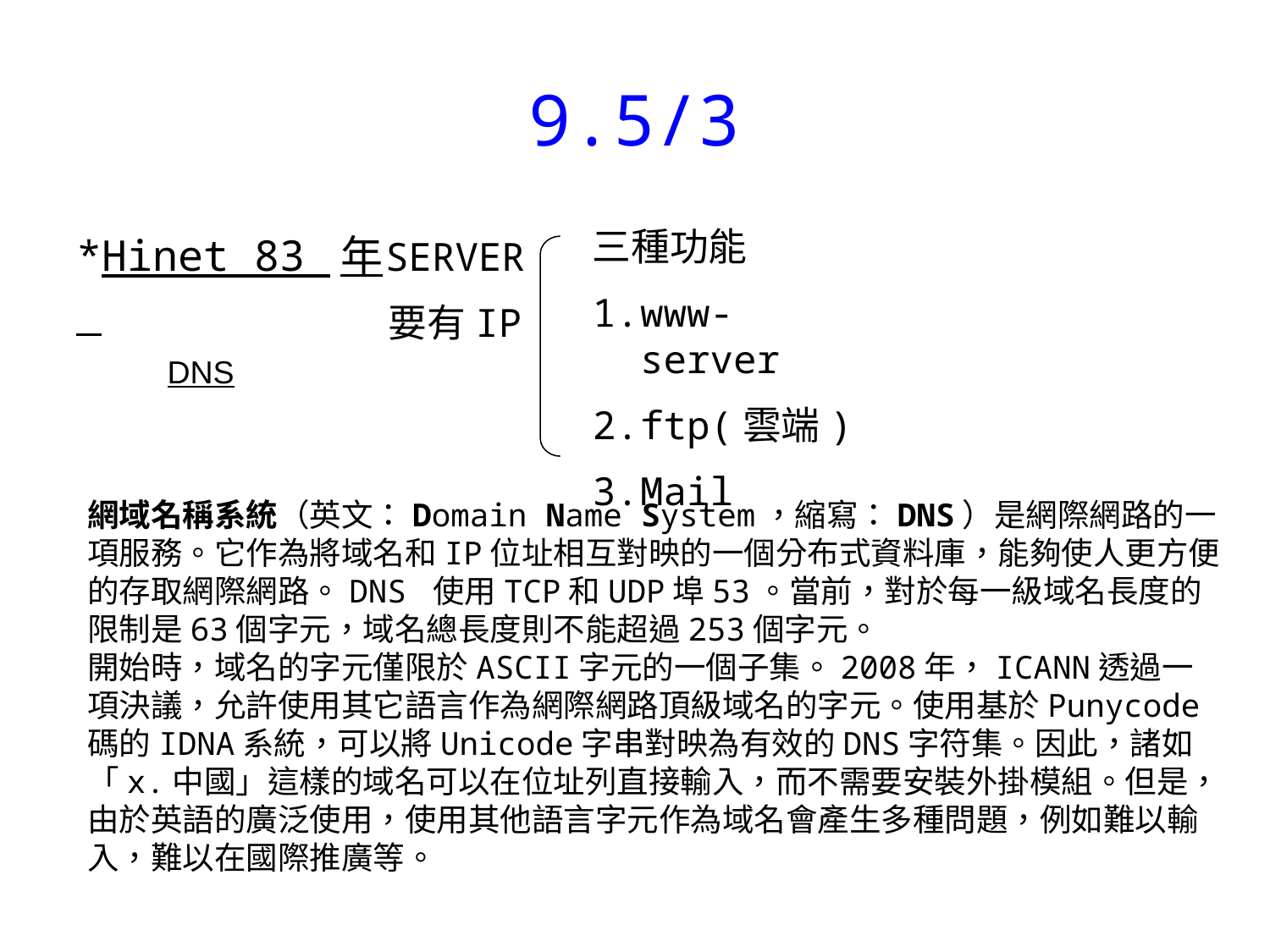

# 9.5/3
三種功能
www-server
ftp(雲端)
Mail

SERVER
要有IP

*Hinet 83 年

DNS
網域名稱系統（英文：Domain Name System，縮寫：DNS）是網際網路的一項服務。它作為將域名和IP位址相互對映的一個分布式資料庫，能夠使人更方便的存取網際網路。DNS 使用TCP和UDP埠53。當前，對於每一級域名長度的限制是63個字元，域名總長度則不能超過253個字元。
開始時，域名的字元僅限於ASCII字元的一個子集。2008年，ICANN透過一項決議，允許使用其它語言作為網際網路頂級域名的字元。使用基於Punycode碼的IDNA系統，可以將Unicode字串對映為有效的DNS字符集。因此，諸如「x.中國」這樣的域名可以在位址列直接輸入，而不需要安裝外掛模組。但是，由於英語的廣泛使用，使用其他語言字元作為域名會產生多種問題，例如難以輸入，難以在國際推廣等。